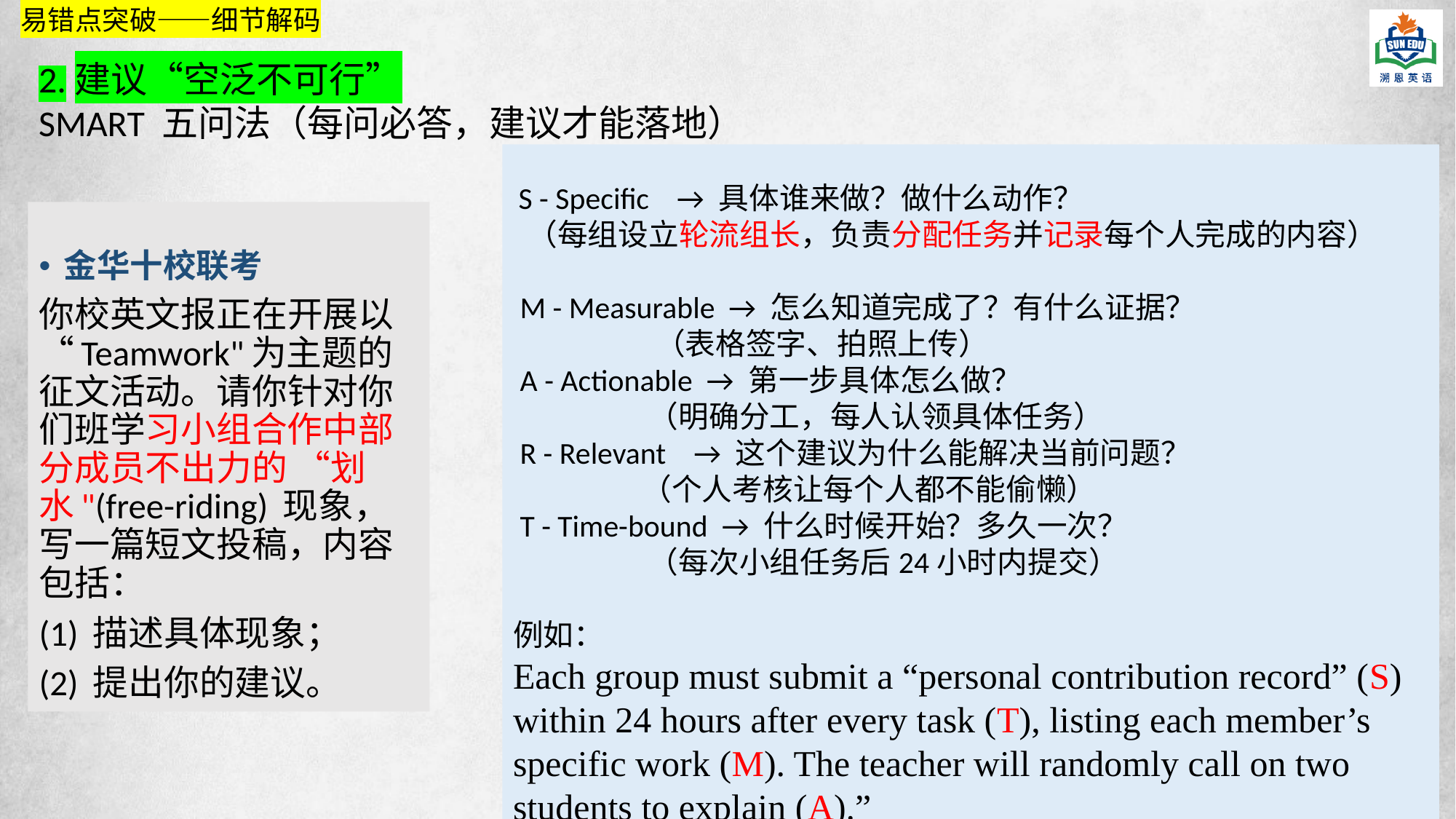

易错点突破——细节解码
2.建议“空泛不可行”
SMART 五问法（每问必答，建议才能落地）

 S - Specific    → 具体谁来做？做什么动作？
 （每组设立轮流组长，负责分配任务并记录每个人完成的内容）
 M - Measurable  → 怎么知道完成了？有什么证据？
                    （表格签字、拍照上传）
 A - Actionable  → 第一步具体怎么做？
                   （明确分工，每人认领具体任务）
 R - Relevant    → 这个建议为什么能解决当前问题？
                  （个人考核让每个人都不能偷懒）
 T - Time-bound  → 什么时候开始？多久一次？
                   （每次小组任务后24小时内提交）

例如：
Each group must submit a “personal contribution record” (S) within 24 hours after every task (T), listing each member’s specific work (M). The teacher will randomly call on two students to explain (A).”

金华十校联考
你校英文报正在开展以 “Teamwork"为主题的征文活动。请你针对你们班学习小组合作中部分成员不出力的 “划水"(free-riding) 现象，写一篇短文投稿，内容包括：
(1) 描述具体现象；
(2) 提出你的建议。